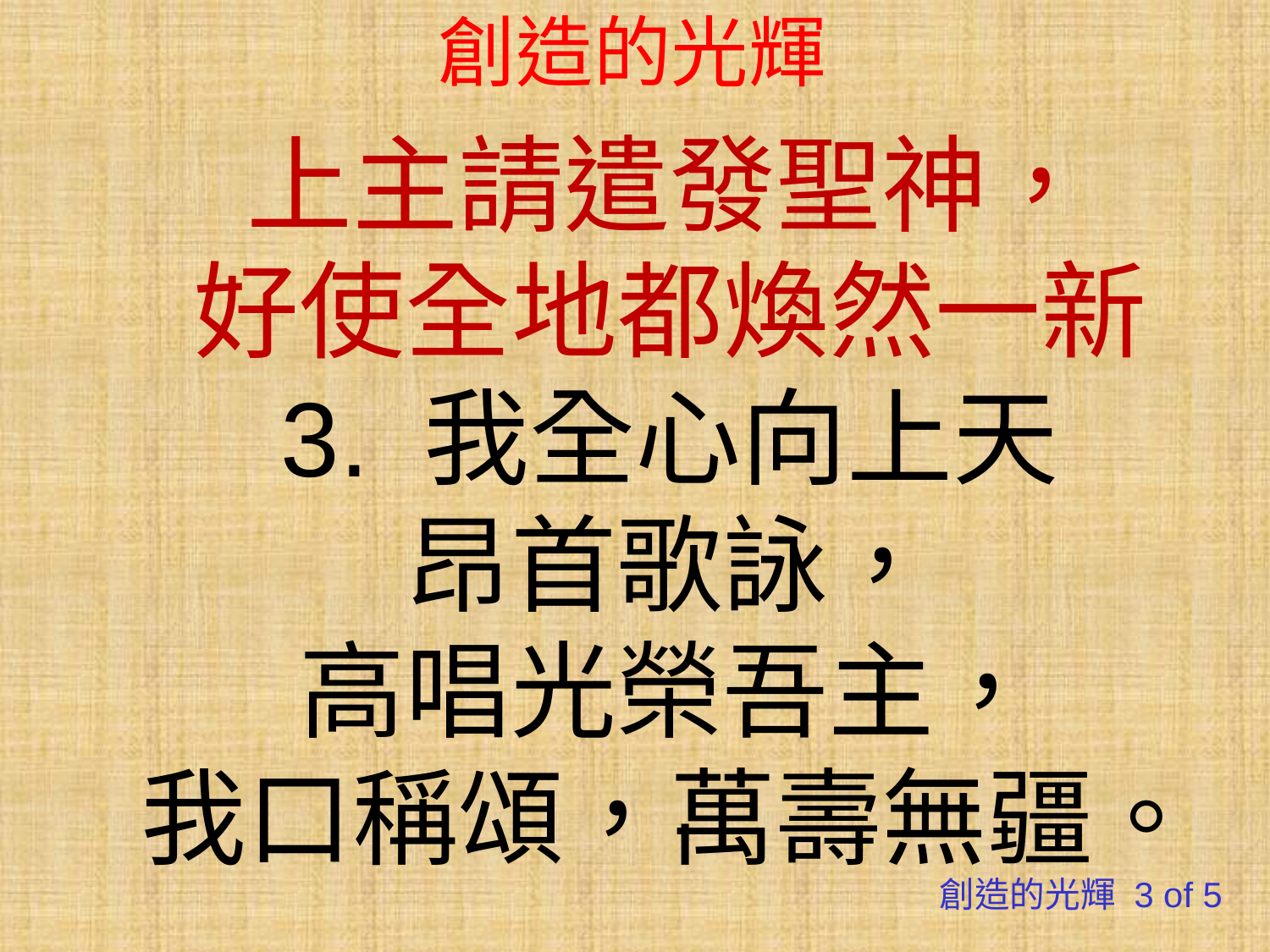

# 創造的光輝
上主請遣發聖神，
好使全地都煥然一新
3. 我全心向上天
昂首歌詠，
高唱光榮吾主，
我口稱頌，萬壽無疆。
創造的光輝 3 of 5